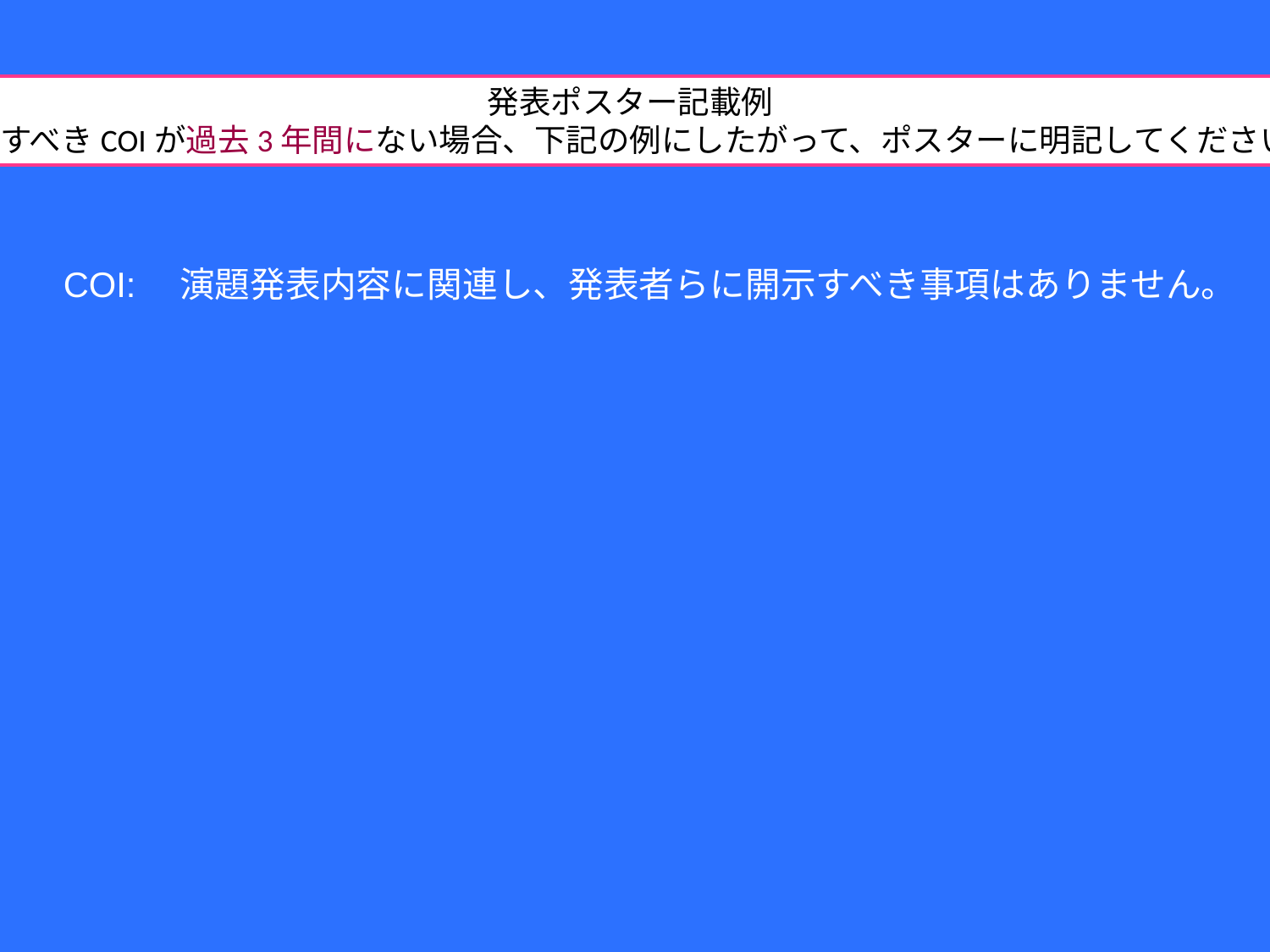

発表ポスター記載例
開示すべきCOIが過去3年間にない場合、下記の例にしたがって、ポスターに明記してください。
COI:　演題発表内容に関連し、発表者らに開示すべき事項はありません。